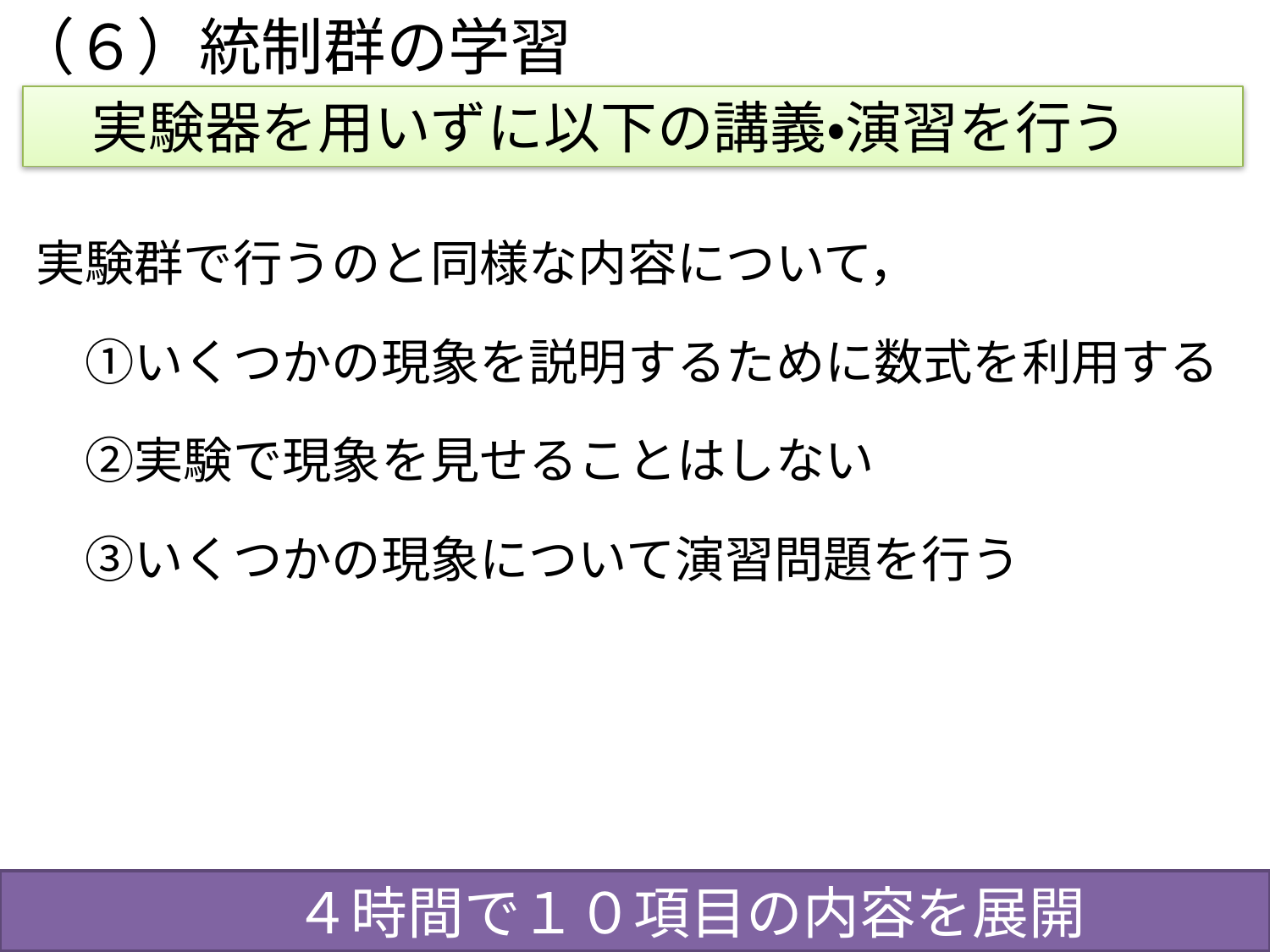

# （６）統制群の学習
　実験器を用いずに以下の講義・演習を行う
実験群で行うのと同様な内容について，
　①いくつかの現象を説明するために数式を利用する
　②実験で現象を見せることはしない
　③いくつかの現象について演習問題を行う
　　　　　４時間で１０項目の内容を展開